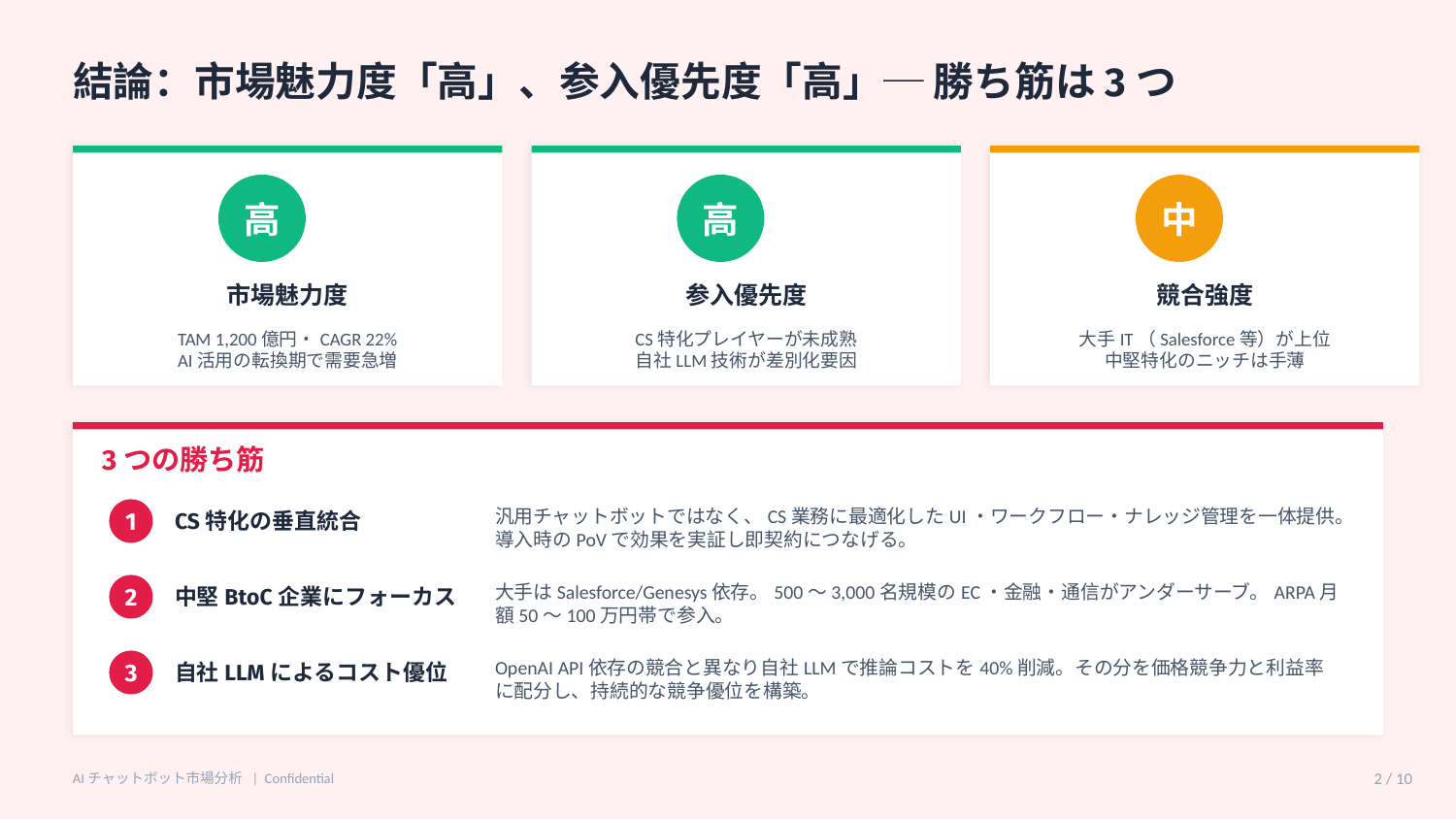

結論：市場魅力度「高」、参入優先度「高」─ 勝ち筋は3つ

高

高

中
市場魅力度
参入優先度
競合強度
TAM 1,200億円・CAGR 22%
AI活用の転換期で需要急増
CS特化プレイヤーが未成熟
自社LLM技術が差別化要因
大手IT（Salesforce等）が上位
中堅特化のニッチは手薄

3つの勝ち筋
CS特化の垂直統合
汎用チャットボットではなく、CS業務に最適化したUI・ワークフロー・ナレッジ管理を一体提供。導入時のPoVで効果を実証し即契約につなげる。

1
中堅BtoC企業にフォーカス
大手はSalesforce/Genesys依存。500〜3,000名規模のEC・金融・通信がアンダーサーブ。ARPA月額50〜100万円帯で参入。

2
自社LLMによるコスト優位
OpenAI API依存の競合と異なり自社LLMで推論コストを40%削減。その分を価格競争力と利益率に配分し、持続的な競争優位を構築。

3
AIチャットボット市場分析  |  Confidential
2 / 10